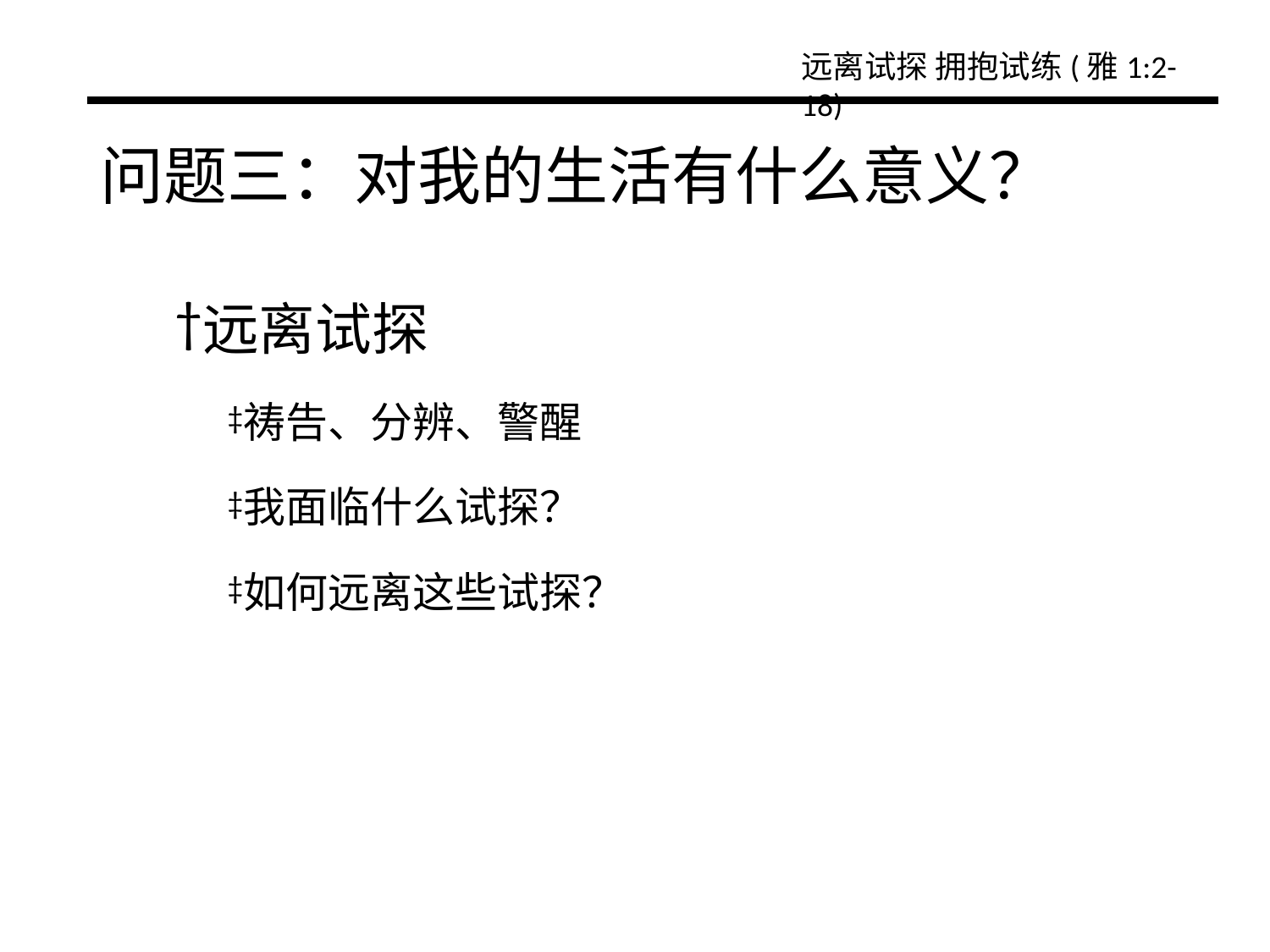

# 问题三：对我的生活有什么意义？
远离试探
祷告、分辨、警醒
我面临什么试探？
如何远离这些试探？